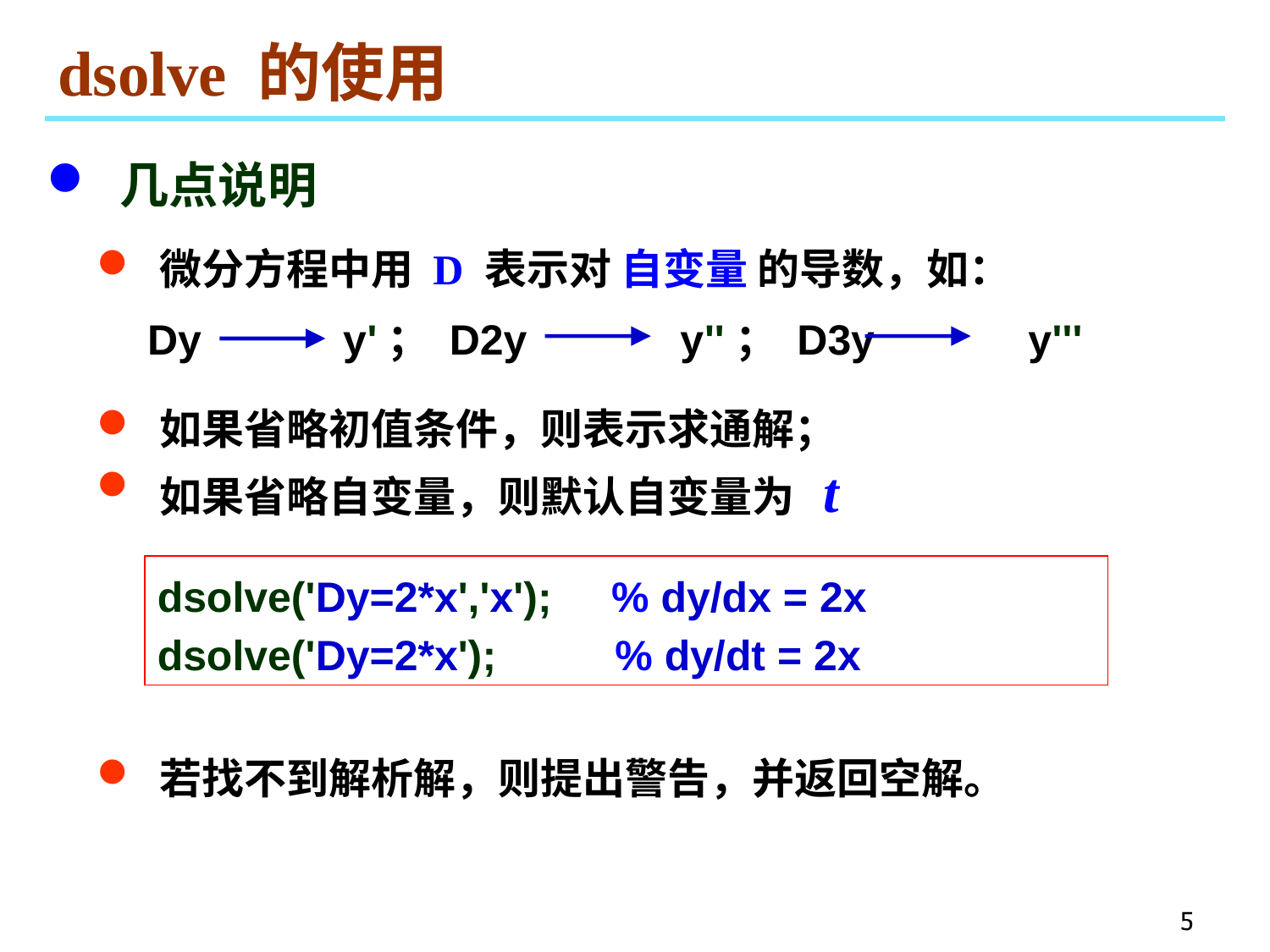

# dsolve 的使用
 几点说明
 微分方程中用 D 表示对 自变量 的导数，如：
Dy            y'； D2y             y''； D3y             y'''

 如果省略初值条件，则表示求通解；
 如果省略自变量，则默认自变量为  t
dsolve('Dy=2*x','x');     % dy/dx = 2x
dsolve('Dy=2*x');          % dy/dt = 2x
 若找不到解析解，则提出警告，并返回空解。
5